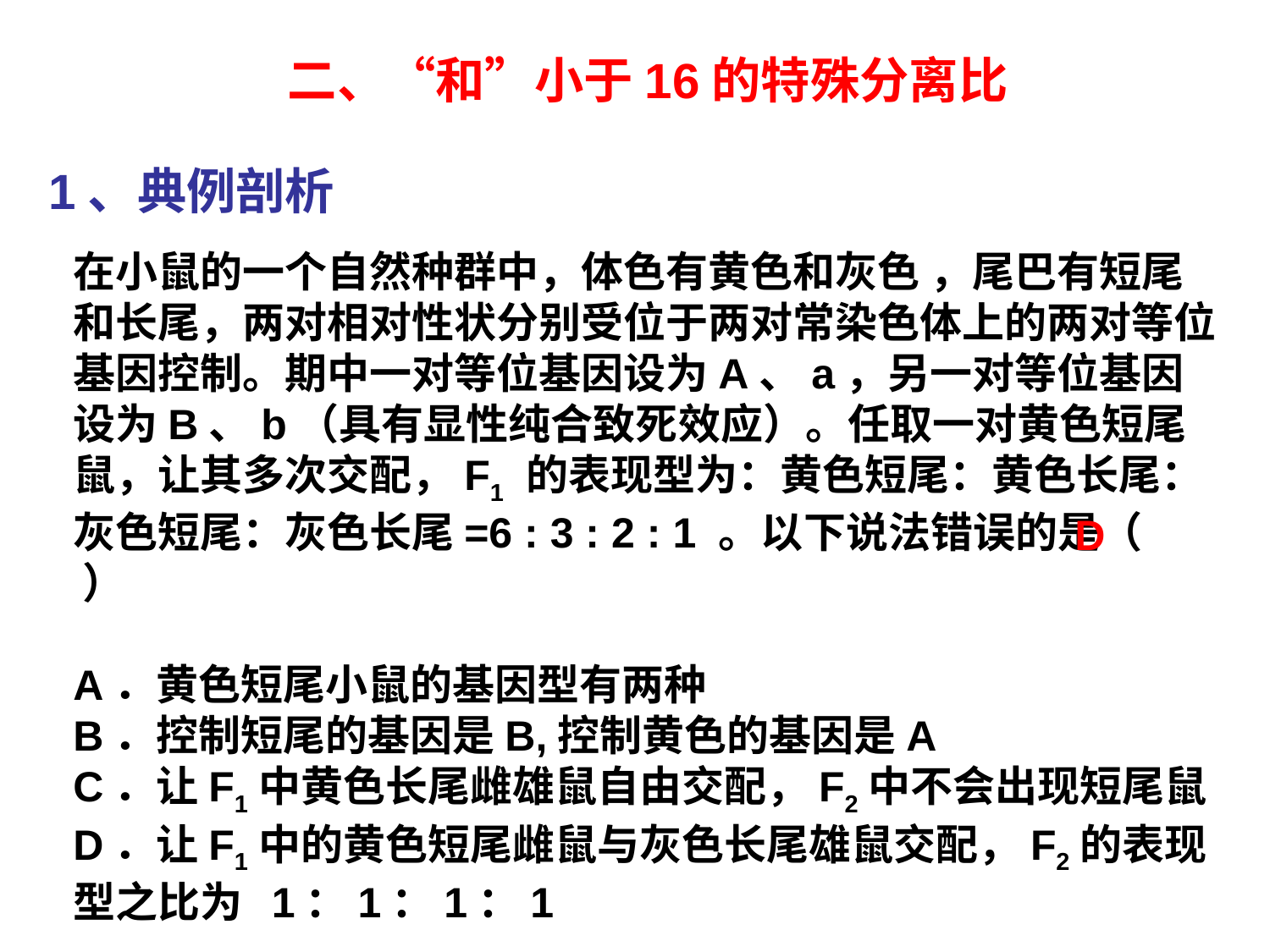

二、“和”小于16的特殊分离比
1、典例剖析
在小鼠的一个自然种群中，体色有黄色和灰色 ，尾巴有短尾和长尾，两对相对性状分别受位于两对常染色体上的两对等位基因控制。期中一对等位基因设为A、a，另一对等位基因设为B、b（具有显性纯合致死效应）。任取一对黄色短尾鼠，让其多次交配，F1 的表现型为：黄色短尾：黄色长尾：灰色短尾：灰色长尾=6 : 3 : 2 : 1 。以下说法错误的是（      ）

A．黄色短尾小鼠的基因型有两种
B．控制短尾的基因是B,控制黄色的基因是A
C．让F1中黄色长尾雌雄鼠自由交配，F2中不会出现短尾鼠
D．让F1中的黄色短尾雌鼠与灰色长尾雄鼠交配，F2的表现型之比为  1：1：1：1
D